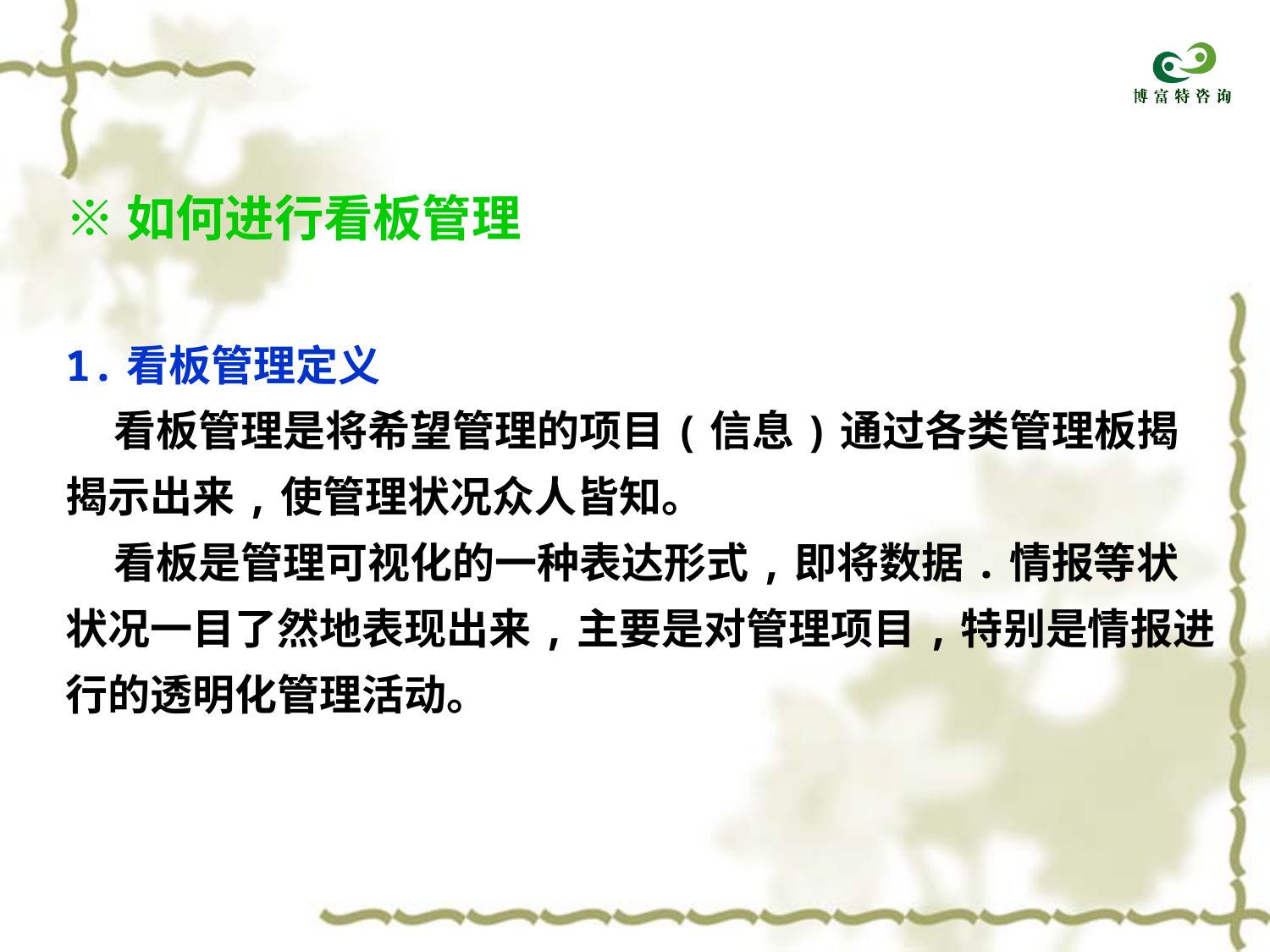

※如何进行看板管理

1.看板管理定义
    看板管理是将希望管理的项目(信息)通过各类管理板揭
揭示出来,使管理状况众人皆知。
    看板是管理可视化的一种表达形式,即将数据.情报等状
状况一目了然地表现出来,主要是对管理项目,特别是情报进
行的透明化管理活动。